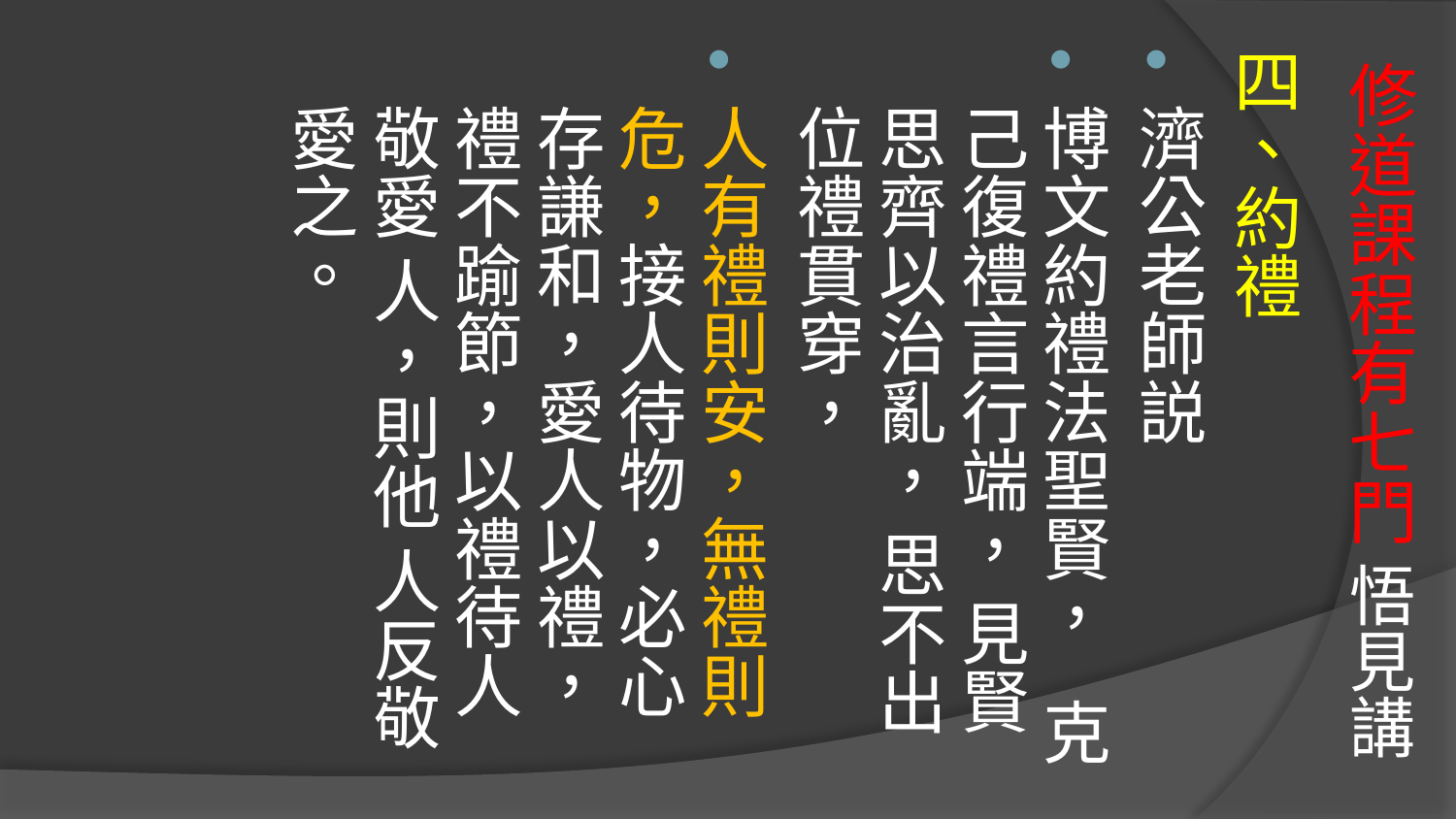

四、約禮
濟公老師説
博文約禮法聖賢，   克己復禮言行端， 見賢思齊以治亂， 思不出位禮貫穿，
人有禮則安，無禮則危，接人待物，必心存謙和，愛人以禮，禮不踰節，以禮待人敬愛 人，則他 人反敬愛之。
# 修道課程有七門 悟見講